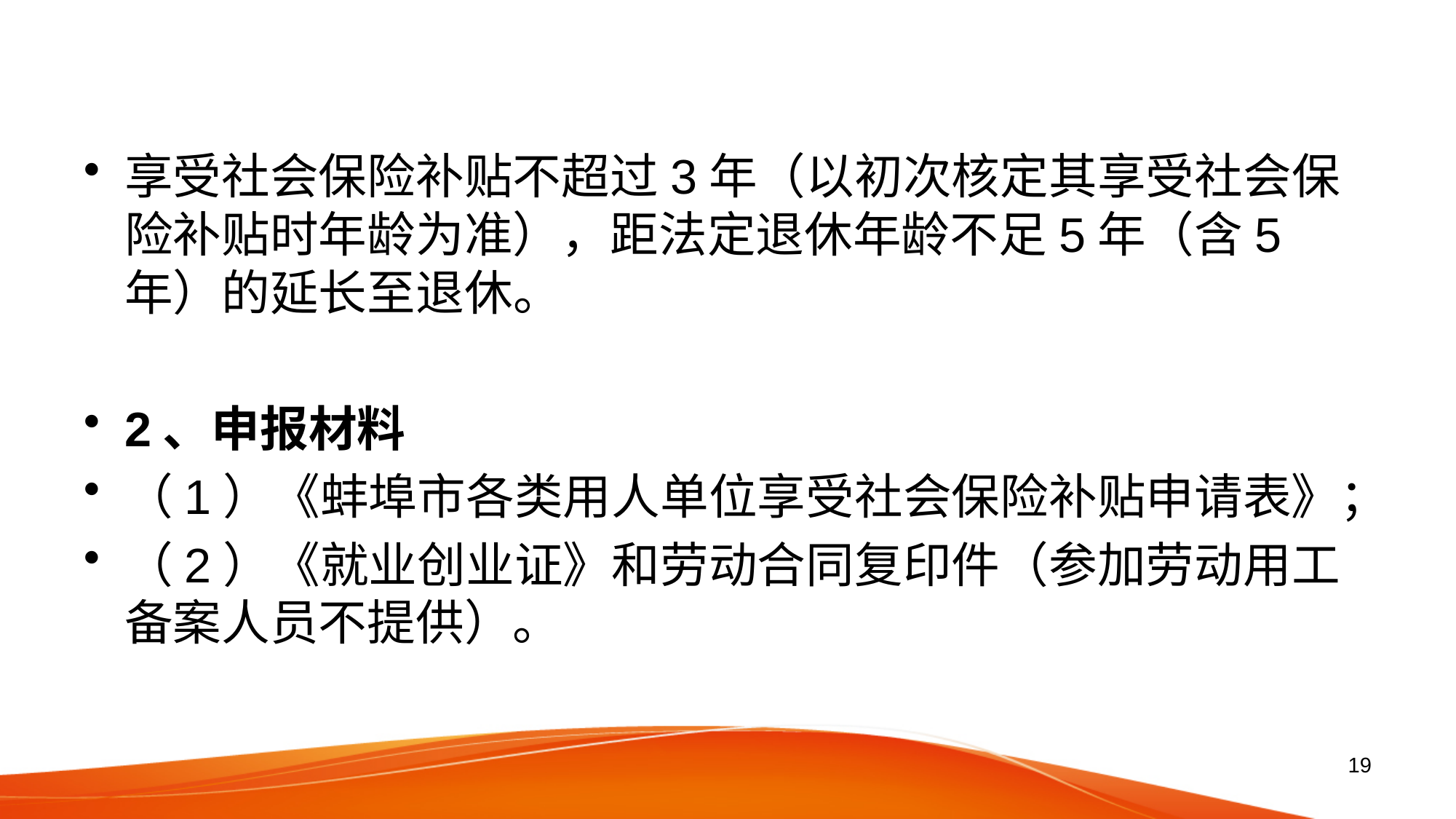

#
享受社会保险补贴不超过3年（以初次核定其享受社会保险补贴时年龄为准），距法定退休年龄不足5年（含5年）的延长至退休。

2、申报材料
（1）《蚌埠市各类用人单位享受社会保险补贴申请表》；
（2）《就业创业证》和劳动合同复印件（参加劳动用工备案人员不提供）。

19